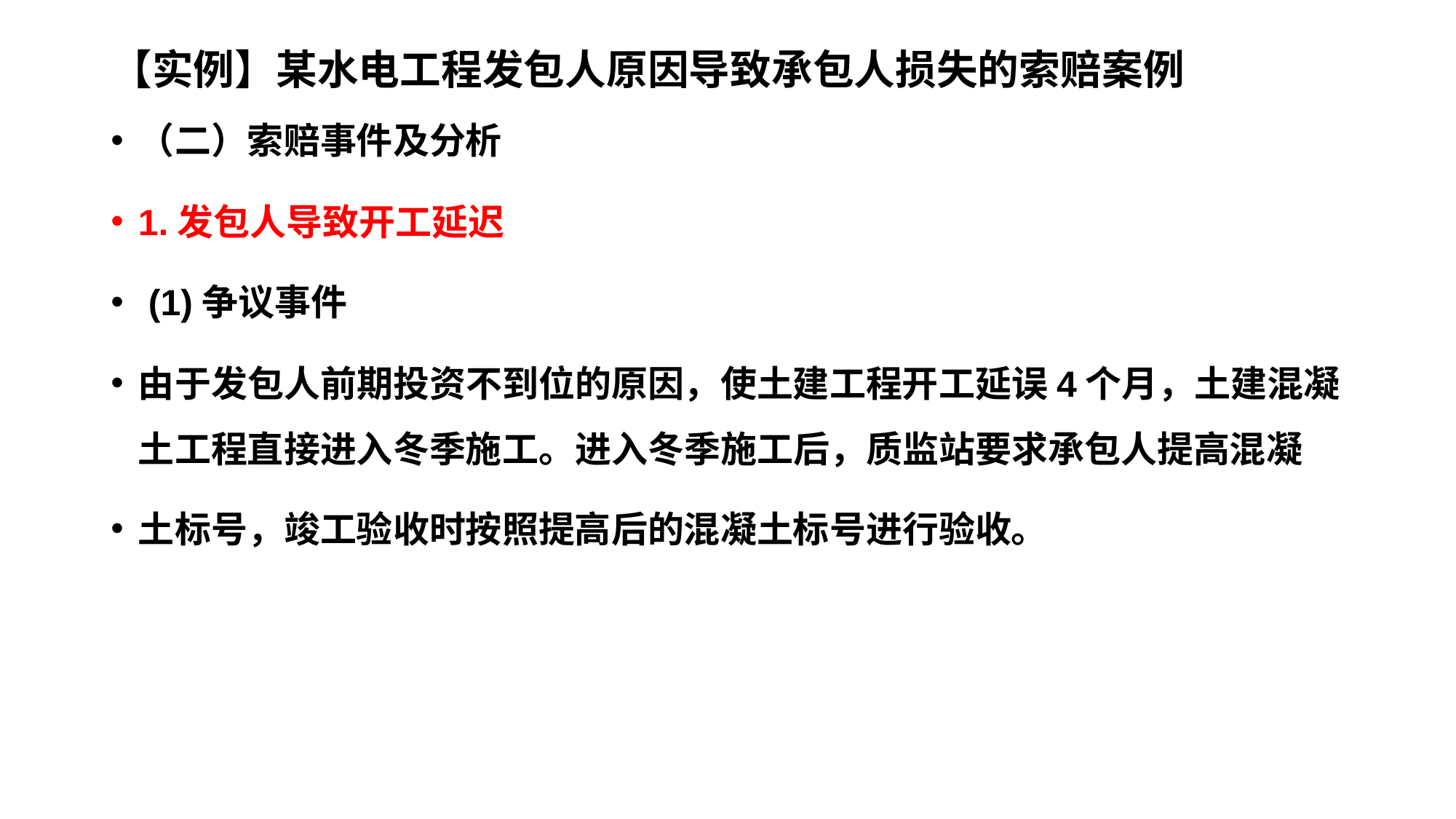

# 【实例】某水电工程发包人原因导致承包人损失的索赔案例
（二）索赔事件及分析
1.发包人导致开工延迟
 (1)争议事件
由于发包人前期投资不到位的原因，使土建工程开工延误4个月，土建混凝土工程直接进入冬季施工。进入冬季施工后，质监站要求承包人提高混凝
土标号，竣工验收时按照提高后的混凝土标号进行验收。